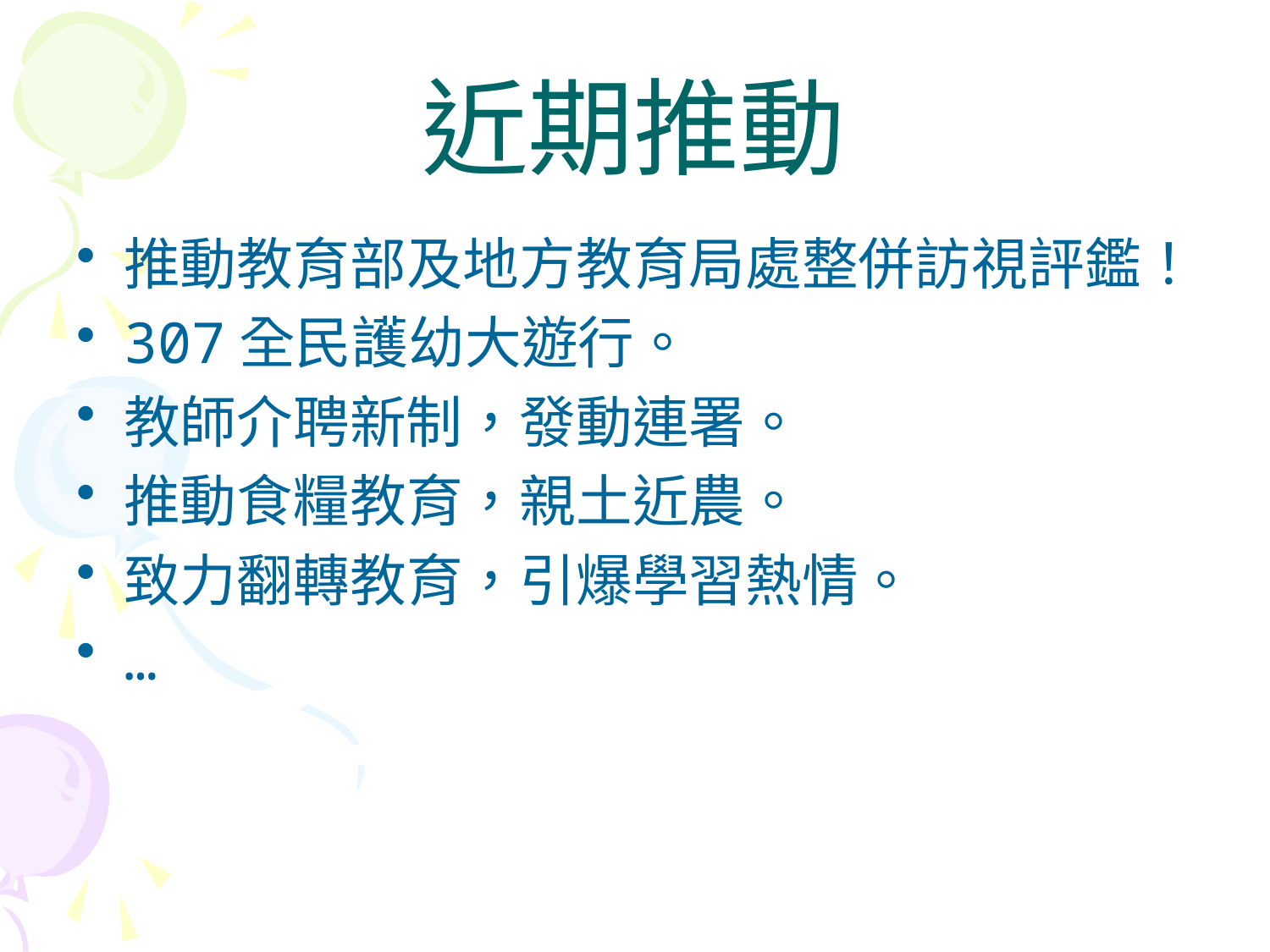

# 近期推動
推動教育部及地方教育局處整併訪視評鑑！
307全民護幼大遊行。
教師介聘新制，發動連署。
推動食糧教育，親土近農。
致力翻轉教育，引爆學習熱情。
…